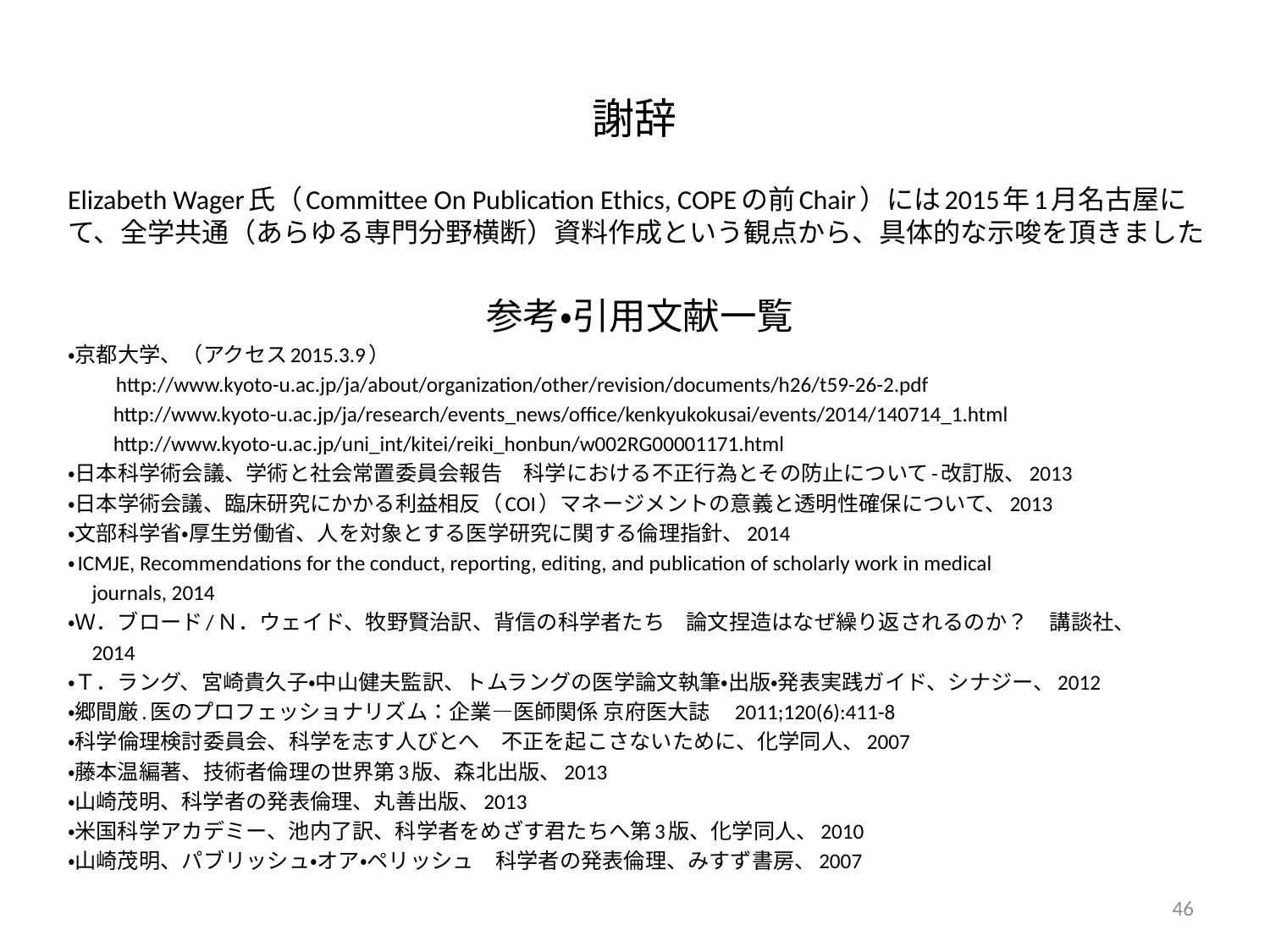

# 謝辞
Elizabeth Wager氏（Committee On Publication Ethics, COPEの前Chair）には2015年1月名古屋にて、全学共通（あらゆる専門分野横断）資料作成という観点から、具体的な示唆を頂きました

参考・引用文献一覧
・京都大学、（アクセス2015.3.9）
　　 http://www.kyoto-u.ac.jp/ja/about/organization/other/revision/documents/h26/t59-26-2.pdf
　　http://www.kyoto-u.ac.jp/ja/research/events_news/office/kenkyukokusai/events/2014/140714_1.html
　　http://www.kyoto-u.ac.jp/uni_int/kitei/reiki_honbun/w002RG00001171.html
・日本科学術会議、学術と社会常置委員会報告　科学における不正行為とその防止について-改訂版、2013
・日本学術会議、臨床研究にかかる利益相反（COI）マネージメントの意義と透明性確保について、2013
・文部科学省・厚生労働省、人を対象とする医学研究に関する倫理指針、2014
・ICMJE, Recommendations for the conduct, reporting, editing, and publication of scholarly work in medical
　journals, 2014
・Ｗ．ブロード/Ｎ．ウェイド、牧野賢治訳、背信の科学者たち　論文捏造はなぜ繰り返されるのか？　講談社、
　2014
・Ｔ．ラング、宮崎貴久子・中山健夫監訳、トムラングの医学論文執筆・出版・発表実践ガイド、シナジー、2012
・郷間厳.医のプロフェッショナリズム：企業―医師関係 京府医大誌　2011;120(6):411-8
・科学倫理検討委員会、科学を志す人びとへ　不正を起こさないために、化学同人、2007
・藤本温編著、技術者倫理の世界第3版、森北出版、2013
・山崎茂明、科学者の発表倫理、丸善出版、2013
・米国科学アカデミー、池内了訳、科学者をめざす君たちへ第3版、化学同人、2010
・山崎茂明、パブリッシュ・オア・ペリッシュ　科学者の発表倫理、みすず書房、2007

46